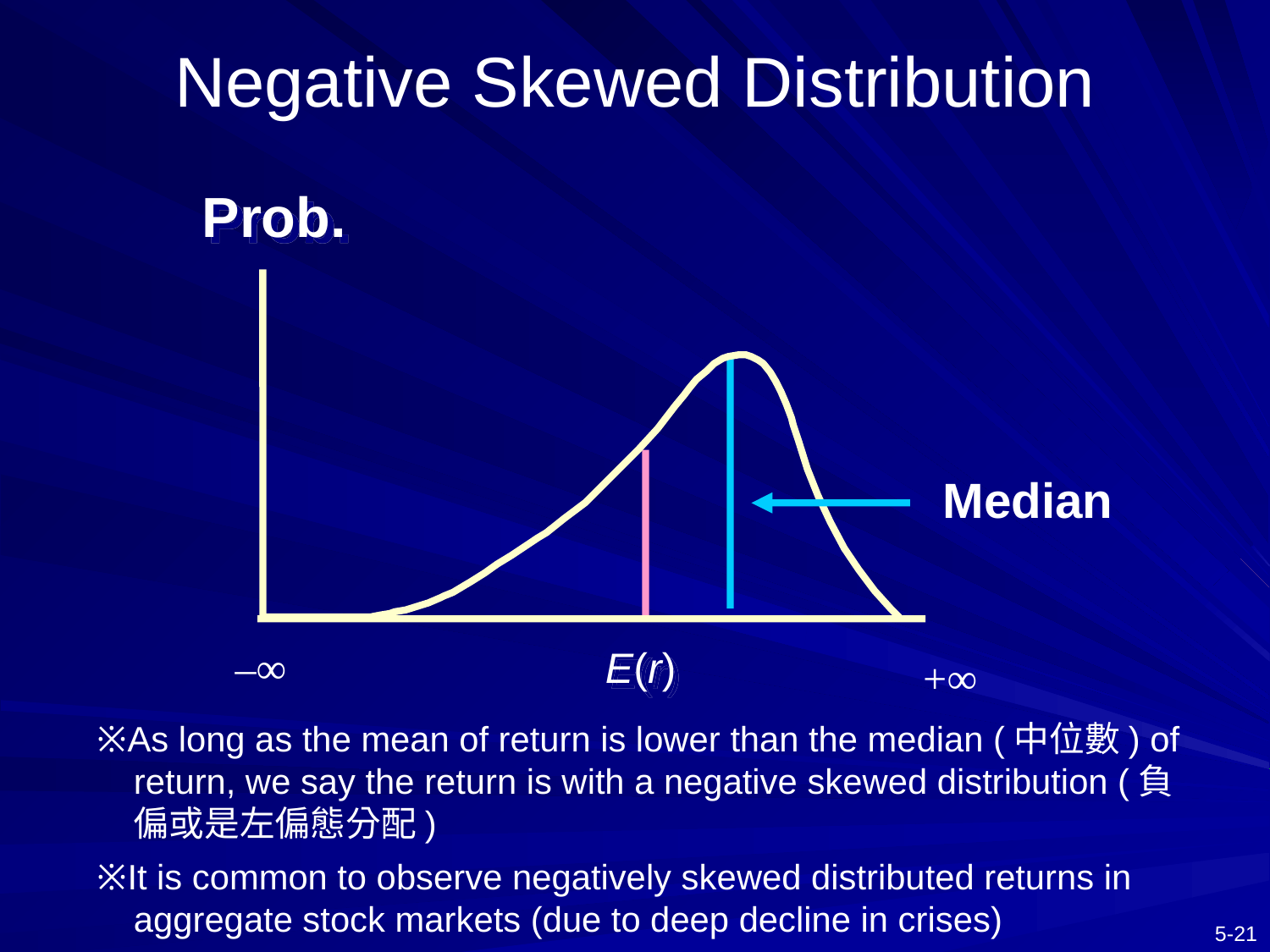

# Negative Skewed Distribution
Prob.

Median

–∞
E(r)
+∞
※ As long as the mean of return is lower than the median (中位數) of return, we say the return is with a negative skewed distribution (負偏或是左偏態分配)
※ It is common to observe negatively skewed distributed returns in aggregate stock markets (due to deep decline in crises)